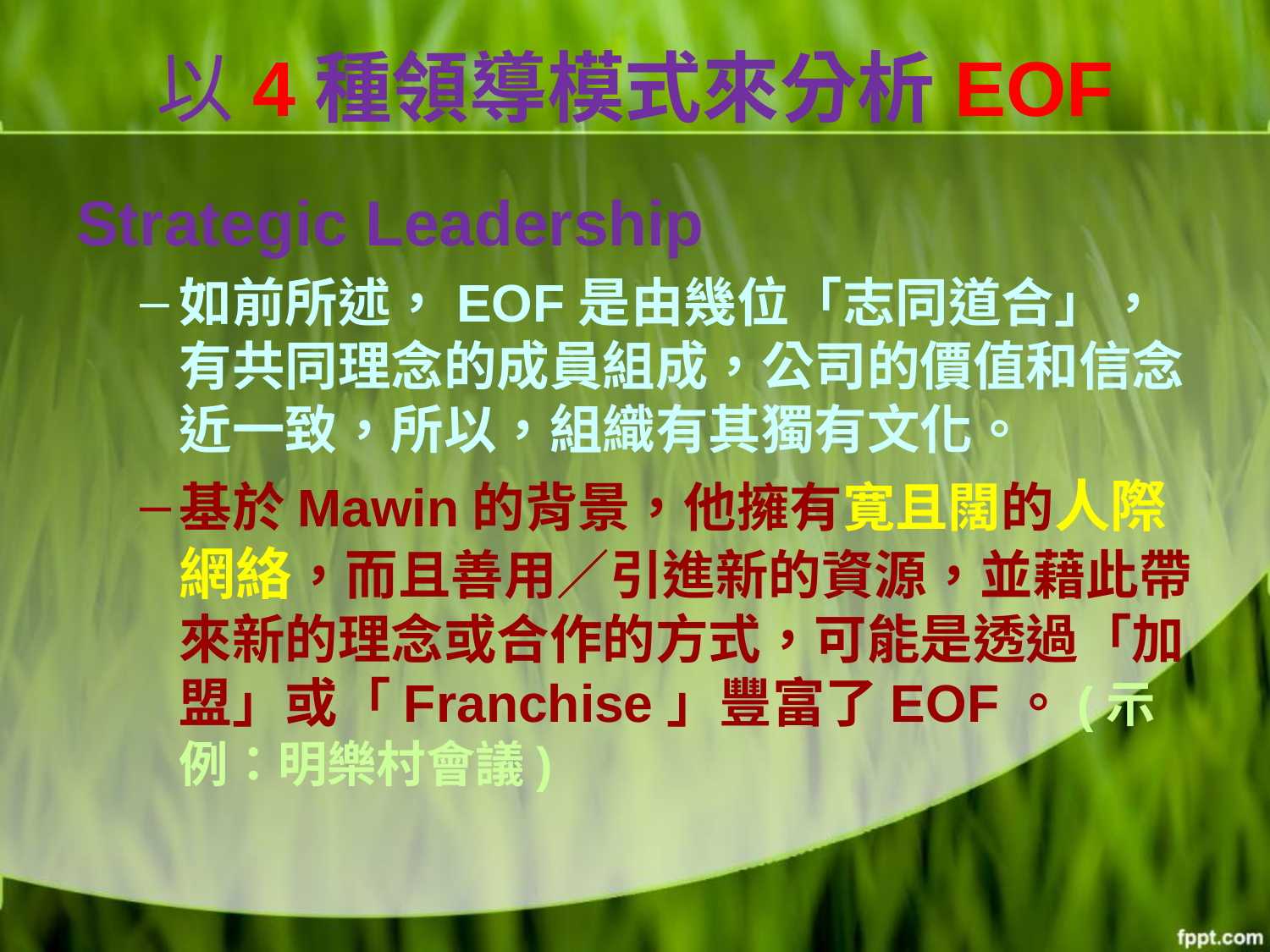

# 以4種領導模式來分析EOF
Strategic Leadership
如前所述，EOF是由幾位「志同道合」，有共同理念的成員組成，公司的價值和信念近一致，所以，組織有其獨有文化。
基於Mawin的背景，他擁有寛且闊的人際網絡，而且善用／引進新的資源，並藉此帶來新的理念或合作的方式，可能是透過「加盟」或「Franchise」豐富了EOF。(示例：明樂村會議)